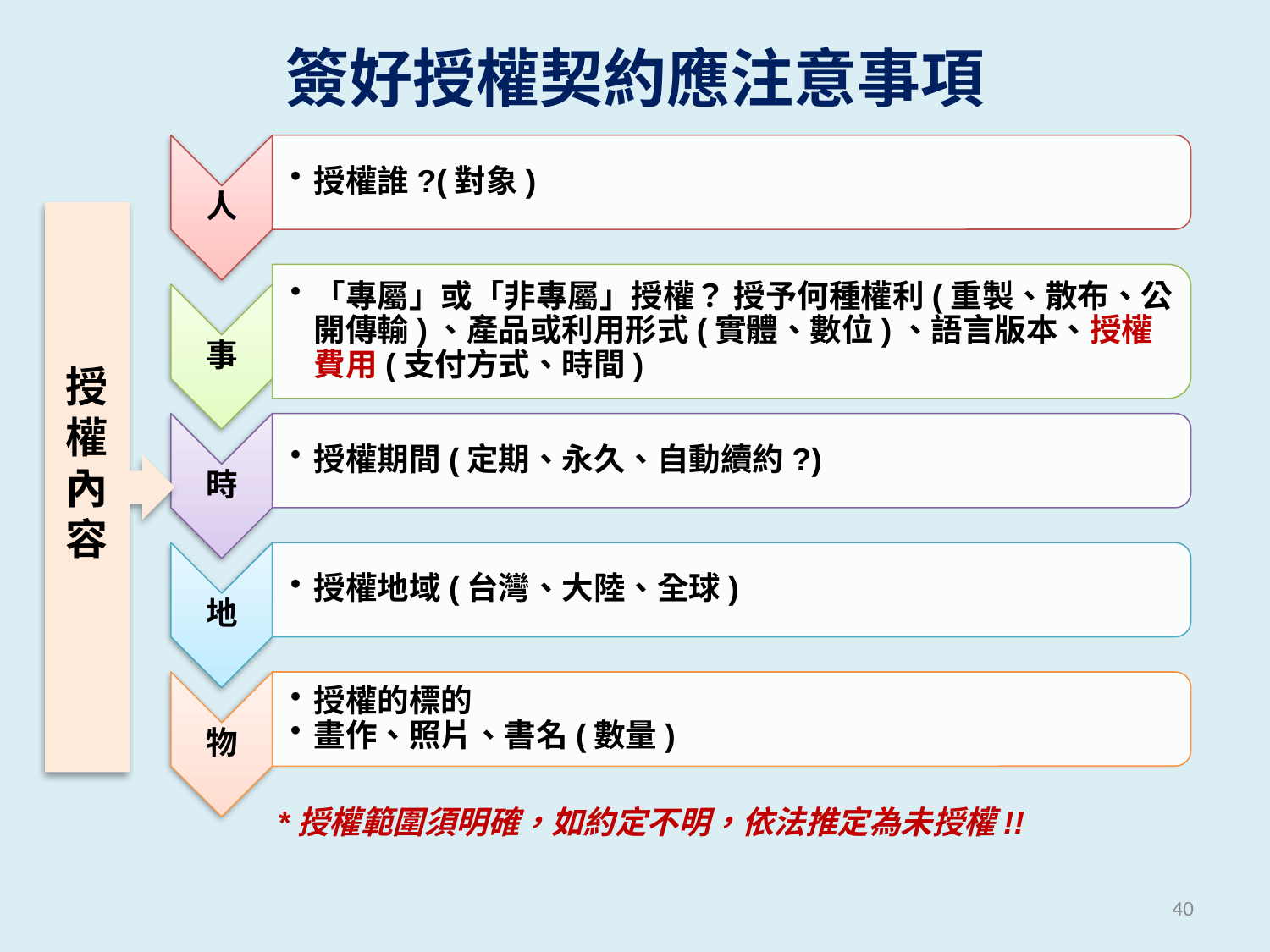

# 簽好授權契約應注意事項
人
授權誰?(對象)
事
「專屬」或「非專屬」授權？ 授予何種權利(重製、散布、公開傳輸)、產品或利用形式(實體、數位)、語言版本、授權費用(支付方式、時間)
時
授權期間(定期、永久、自動續約?)
地
授權地域(台灣、大陸、全球)
物
授權的標的
畫作、照片、書名(數量)
授權內容

*授權範圍須明確，如約定不明，依法推定為未授權!!
40